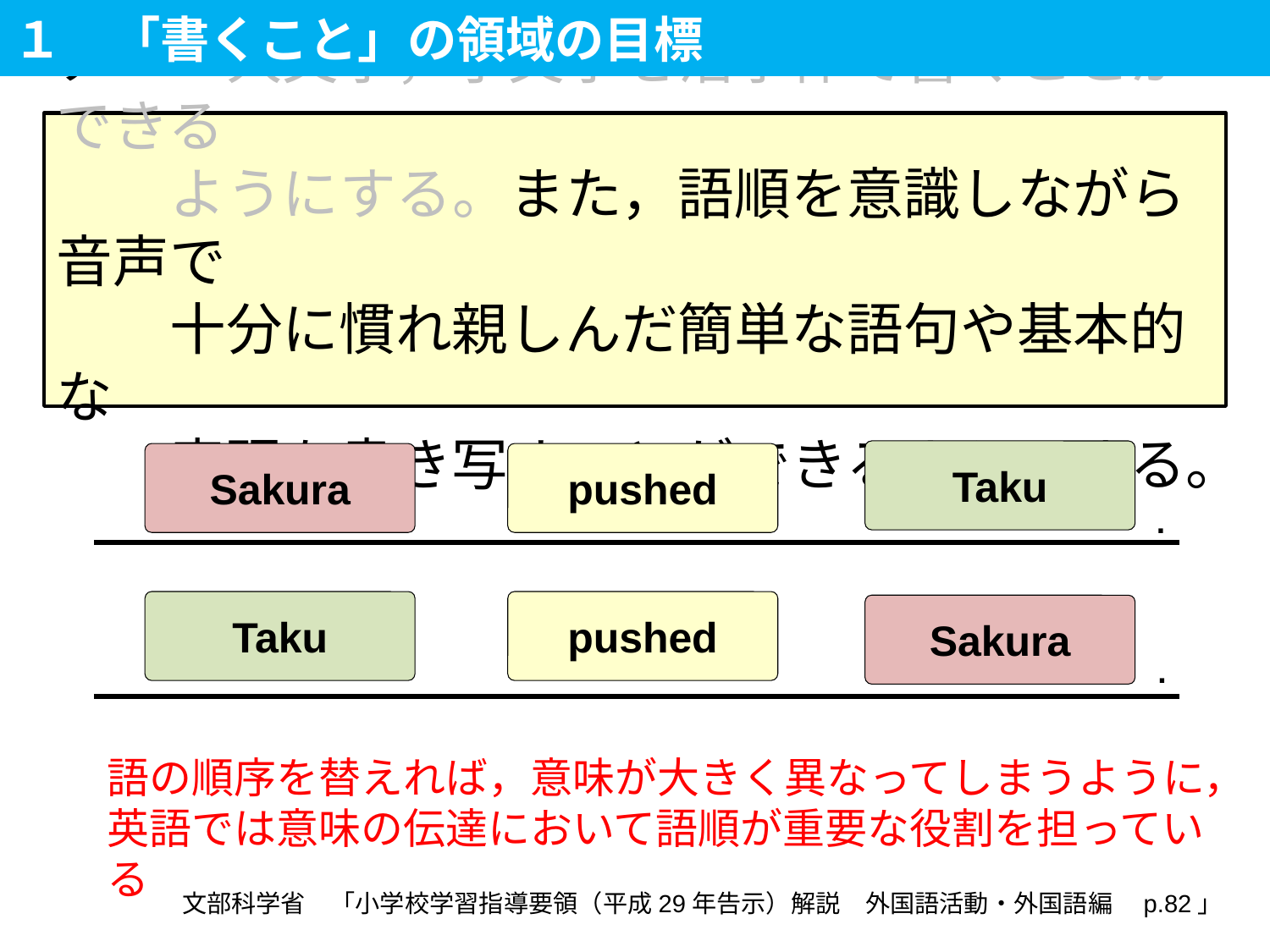

１　「書くこと」の領域の目標
ア　　大文字，小文字を活字体で書くことができる
　　ようにする。また，語順を意識しながら音声で
　　十分に慣れ親しんだ簡単な語句や基本的な
　　表現を書き写すことができるようにする。
Taku
Sakura
pushed
.
Taku
pushed
Sakura
.
語の順序を替えれば，意味が大きく異なってしまうように，英語では意味の伝達において語順が重要な役割を担っている
文部科学省　「小学校学習指導要領（平成29年告示）解説　外国語活動・外国語編　p.82」